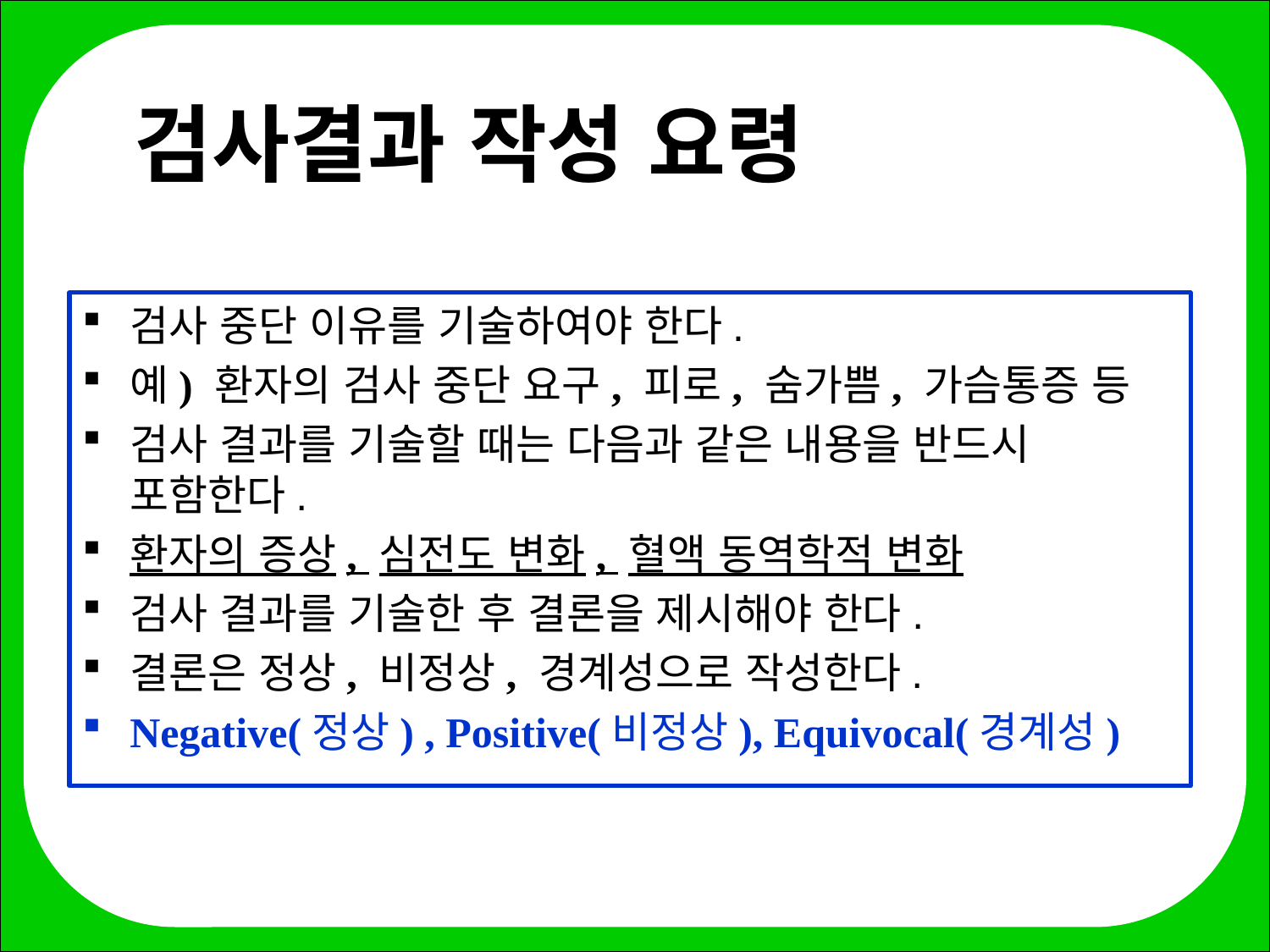

# 검사결과 작성 요령
검사 중단 이유를 기술하여야 한다.
예) 환자의 검사 중단 요구, 피로, 숨가쁨, 가슴통증 등
검사 결과를 기술할 때는 다음과 같은 내용을 반드시 포함한다.
환자의 증상, 심전도 변화, 혈액 동역학적 변화
검사 결과를 기술한 후 결론을 제시해야 한다.
결론은 정상, 비정상, 경계성으로 작성한다.
Negative(정상) , Positive(비정상), Equivocal(경계성)